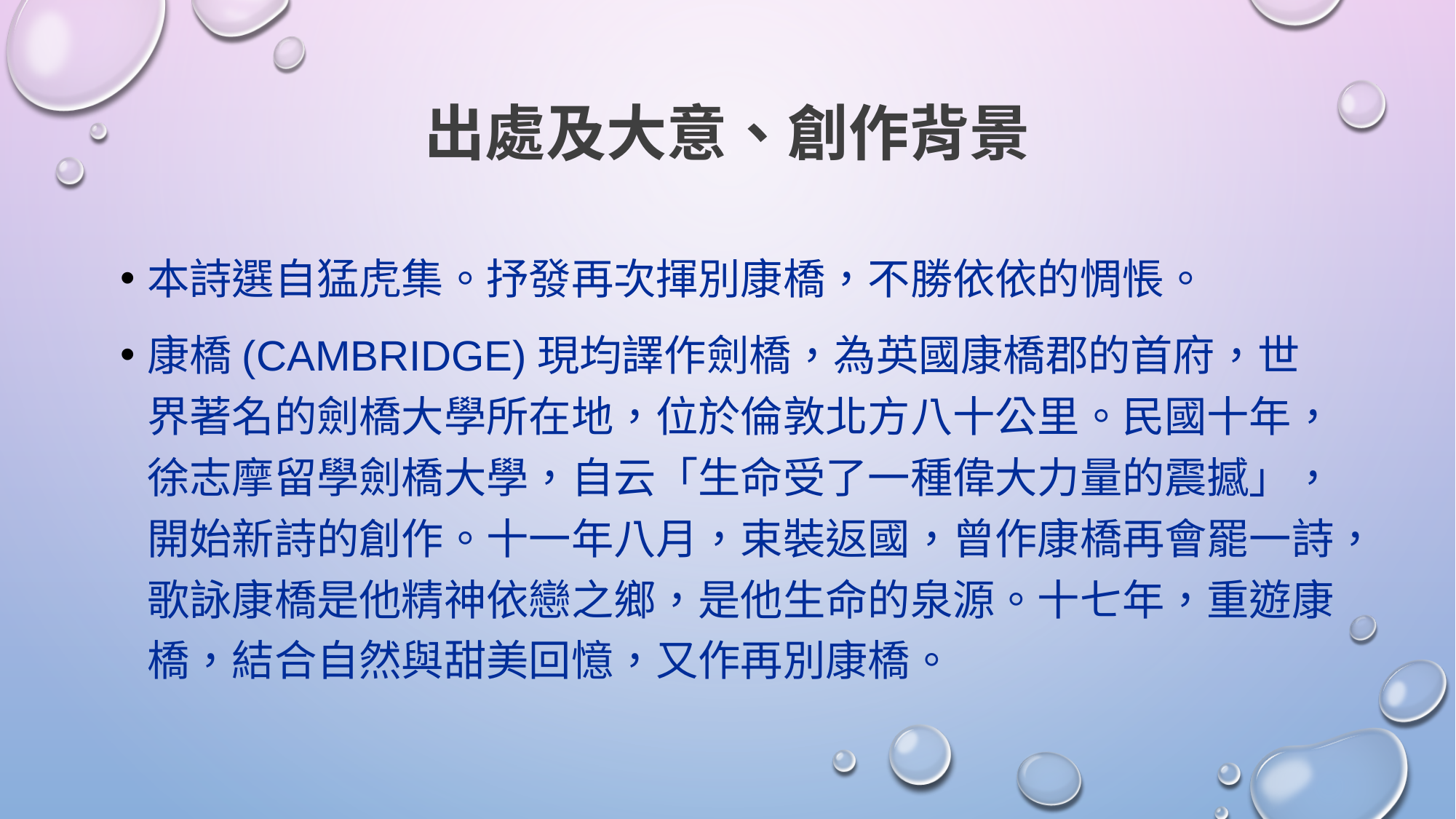

# 出處及大意、創作背景
本詩選自猛虎集。抒發再次揮別康橋，不勝依依的惆悵。
康橋(Cambridge)現均譯作劍橋，為英國康橋郡的首府，世界著名的劍橋大學所在地，位於倫敦北方八十公里。民國十年，徐志摩留學劍橋大學，自云「生命受了一種偉大力量的震撼」，開始新詩的創作。十一年八月，束裝返國，曾作康橋再會罷一詩，歌詠康橋是他精神依戀之鄉，是他生命的泉源。十七年，重遊康橋，結合自然與甜美回憶，又作再別康橋。